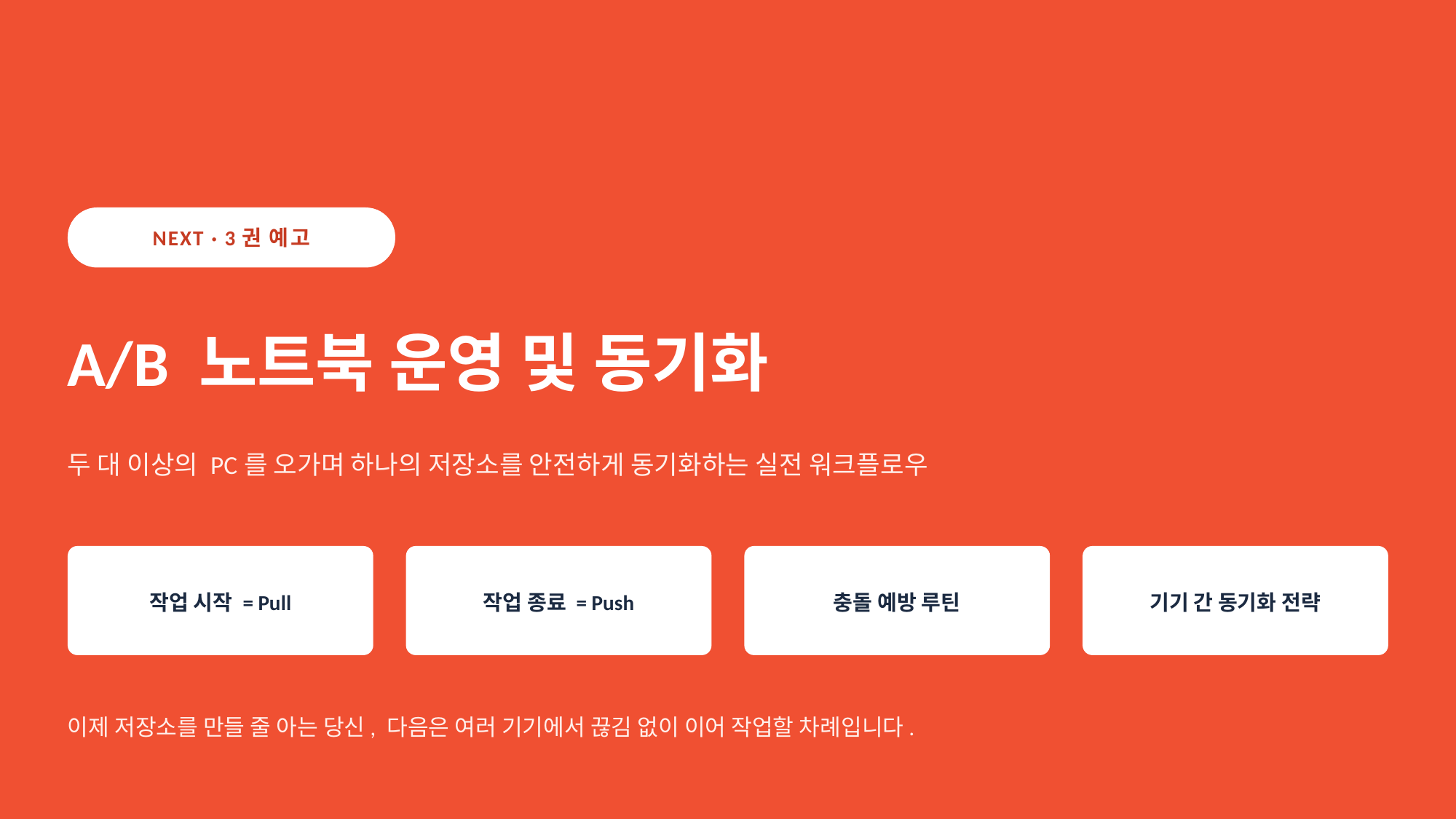

NEXT · 3권 예고
A/B 노트북 운영 및 동기화
두 대 이상의 PC를 오가며 하나의 저장소를 안전하게 동기화하는 실전 워크플로우

작업 시작 = Pull

작업 종료 = Push

충돌 예방 루틴

기기 간 동기화 전략
이제 저장소를 만들 줄 아는 당신, 다음은 여러 기기에서 끊김 없이 이어 작업할 차례입니다.